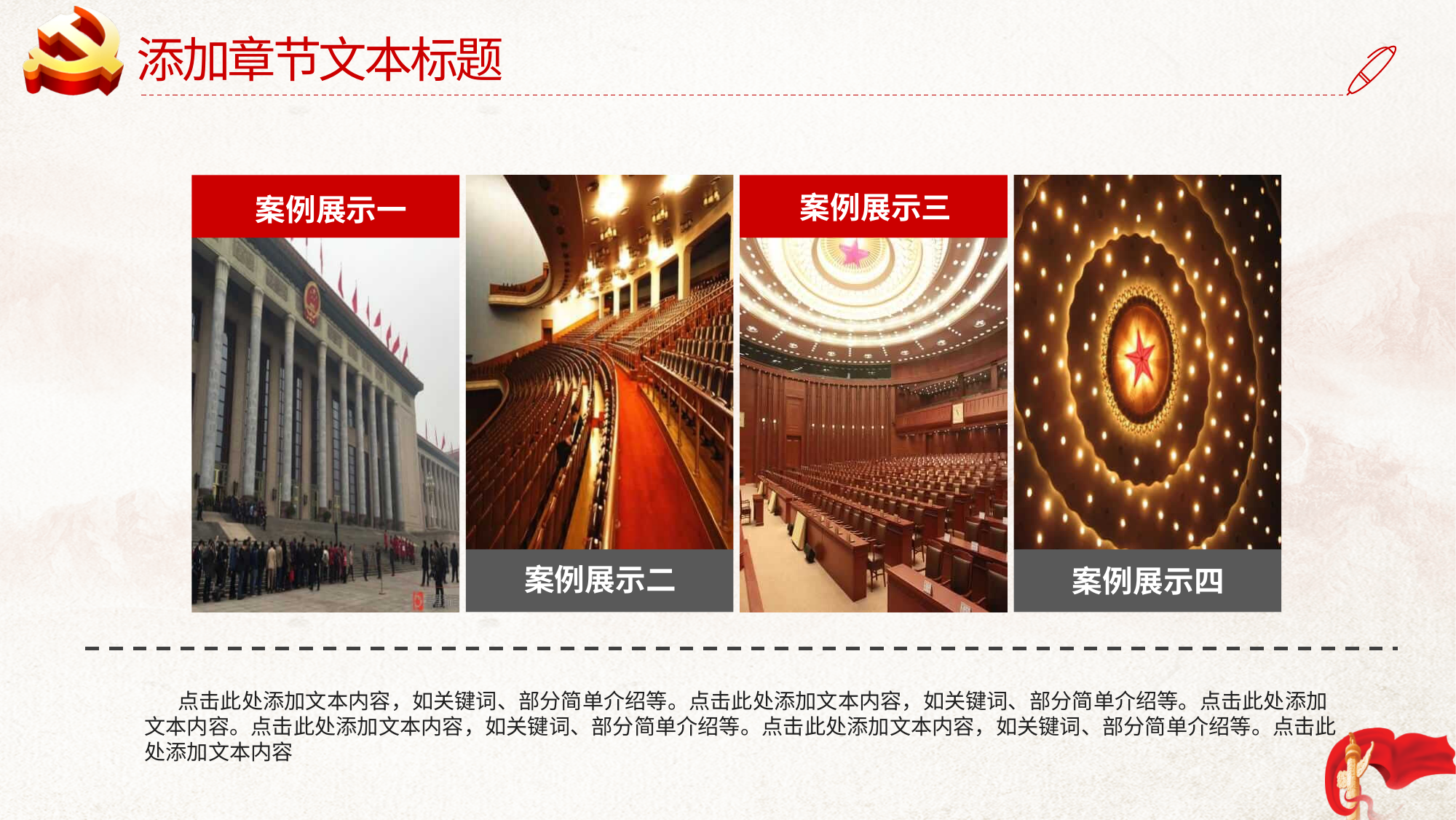

添加章节文本标题

案例展示一

案例展示三

案例展示二

案例展示四
      点击此处添加文本内容，如关键词、部分简单介绍等。点击此处添加文本内容，如关键词、部分简单介绍等。点击此处添加文本内容。点击此处添加文本内容，如关键词、部分简单介绍等。点击此处添加文本内容，如关键词、部分简单介绍等。点击此处添加文本内容